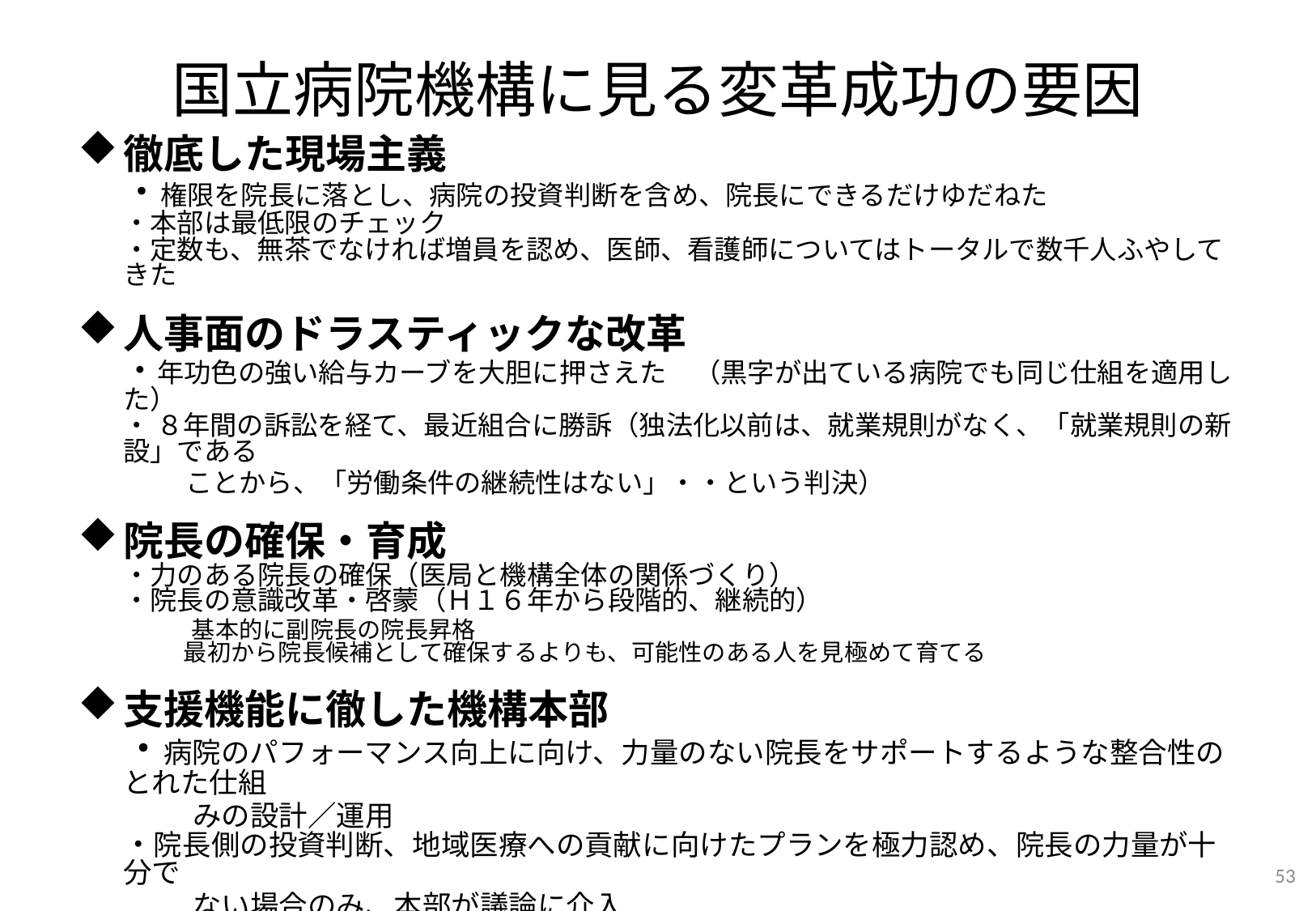

# 国立病院機構に見る変革成功の要因
徹底した現場主義
・権限を院長に落とし、病院の投資判断を含め、院長にできるだけゆだねた
・本部は最低限のチェック
・定数も、無茶でなければ増員を認め、医師、看護師についてはトータルで数千人ふやしてきた

人事面のドラスティックな改革
・年功色の強い給与カーブを大胆に押さえた　（黒字が出ている病院でも同じ仕組を適用した）
・ ８年間の訴訟を経て、最近組合に勝訴（独法化以前は、就業規則がなく、「就業規則の新設」である
　　　　ことから、「労働条件の継続性はない」・・という判決）

院長の確保・育成
・力のある院長の確保（医局と機構全体の関係づくり）
・院長の意識改革・啓蒙（Ｈ１６年から段階的、継続的）
　　　基本的に副院長の院長昇格
　 　最初から院長候補として確保するよりも、可能性のある人を見極めて育てる

支援機能に徹した機構本部
・病院のパフォーマンス向上に向け、力量のない院長をサポートするような整合性のとれた仕組
　　　　みの設計／運用
・院長側の投資判断、地域医療への貢献に向けたプランを極力認め、院長の力量が十分で
　　　　ない場合のみ、本部が議論に介入
53